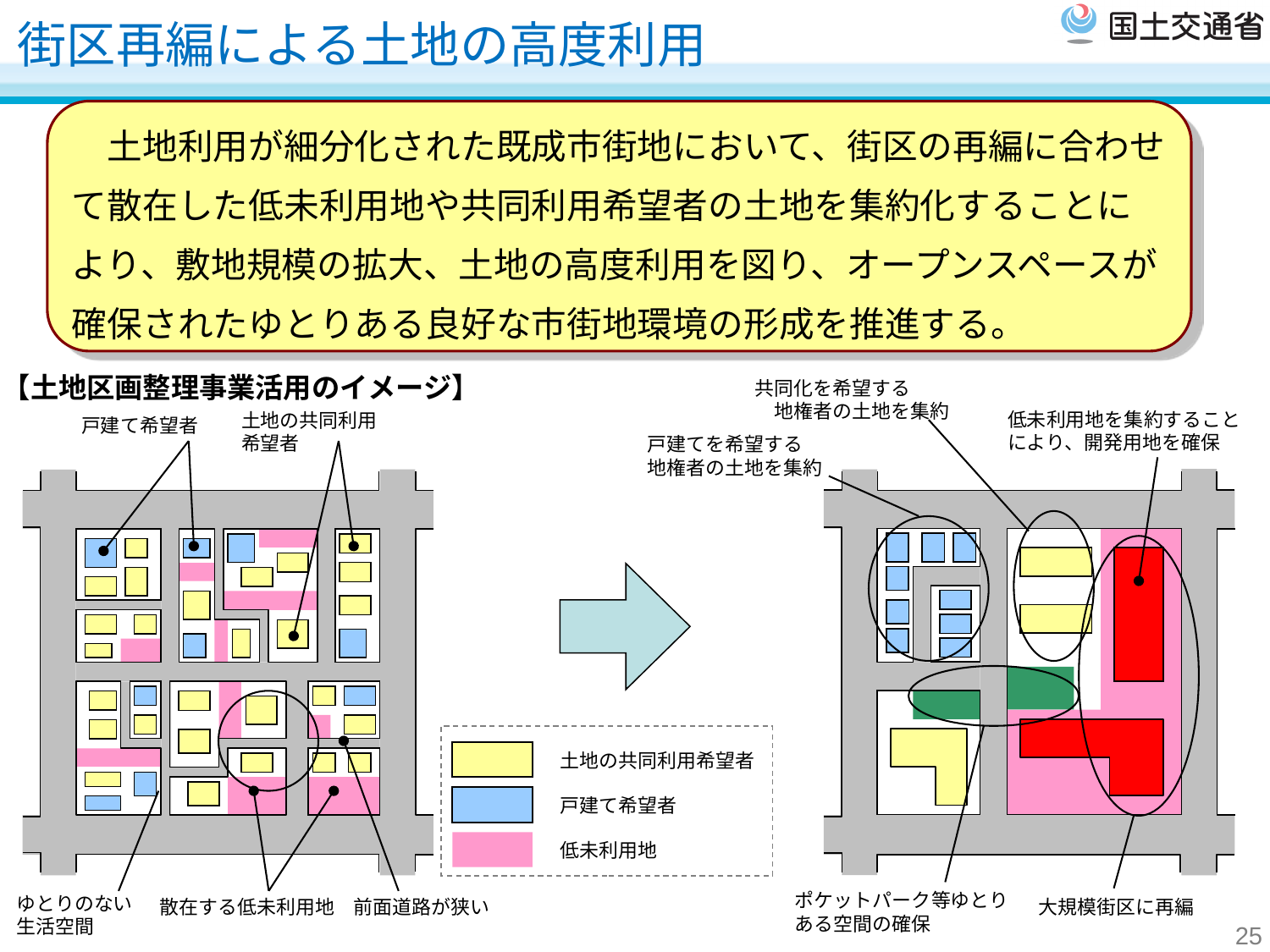

街区再編による土地の高度利用
　土地利用が細分化された既成市街地において、街区の再編に合わせて散在した低未利用地や共同利用希望者の土地を集約化することにより、敷地規模の拡大、土地の高度利用を図り、オープンスペースが確保されたゆとりある良好な市街地環境の形成を推進する。
【土地区画整理事業活用のイメージ】
共同化を希望する　　　地権者の土地を集約
低未利用地を集約することにより、開発用地を確保
土地の共同利用希望者
戸建て希望者

戸建てを希望する　　地権者の土地を集約

土地の共同利用希望者

戸建て希望者

低未利用地
ポケットパーク等ゆとりある空間の確保
ゆとりのない　生活空間
散在する低未利用地
前面道路が狭い
大規模街区に再編
25